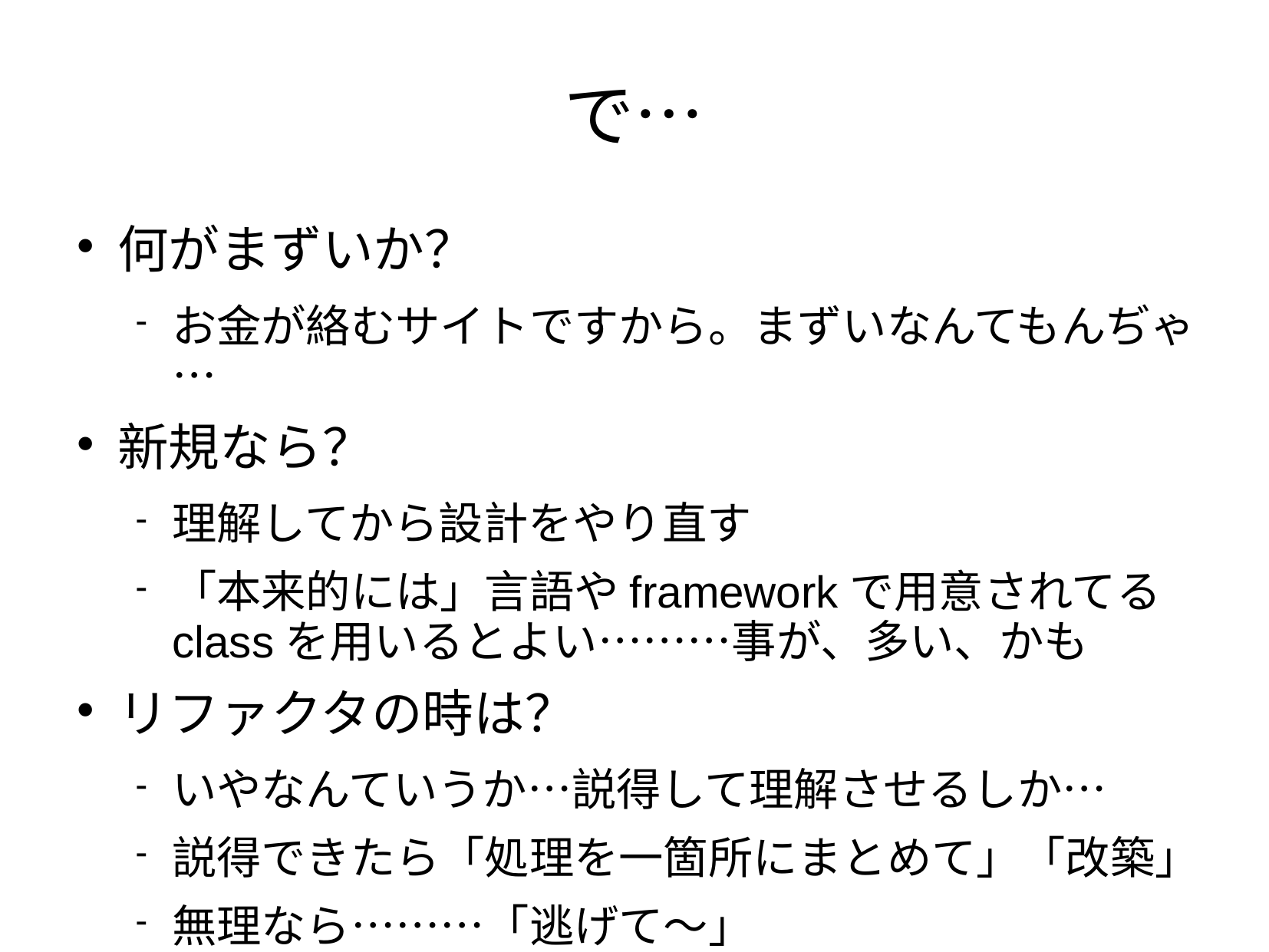

# で…
何がまずいか？
お金が絡むサイトですから。まずいなんてもんぢゃ…
新規なら？
理解してから設計をやり直す
「本来的には」言語やframeworkで用意されてるclassを用いるとよい………事が、多い、かも
リファクタの時は？
いやなんていうか…説得して理解させるしか…
説得できたら「処理を一箇所にまとめて」「改築」
無理なら………「逃げて～」